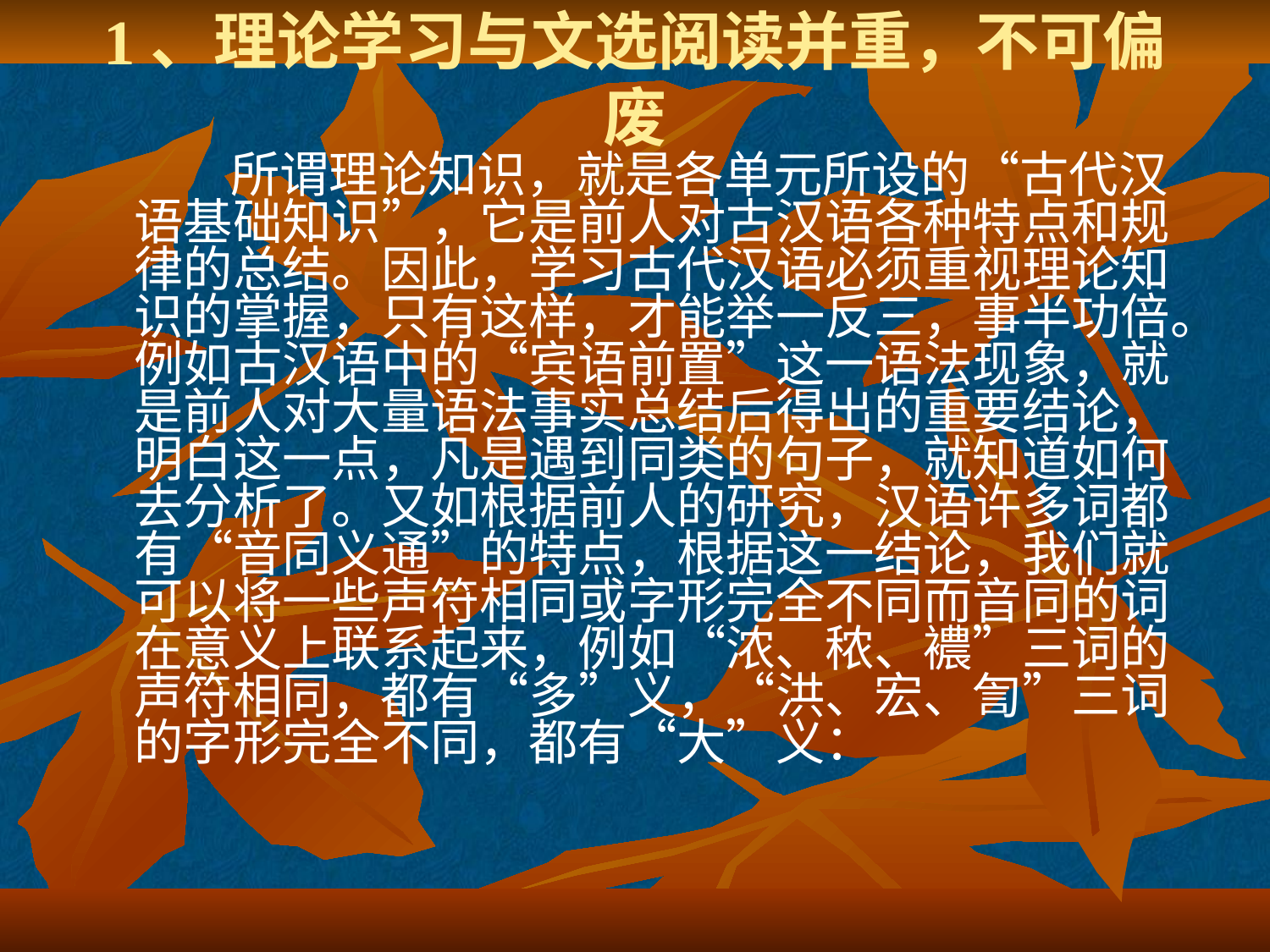

# 1、理论学习与文选阅读并重，不可偏废
            所谓理论知识，就是各单元所设的“古代汉语基础知识”，它是前人对古汉语各种特点和规律的总结。因此，学习古代汉语必须重视理论知识的掌握，只有这样，才能举一反三，事半功倍。例如古汉语中的“宾语前置”这一语法现象，就是前人对大量语法事实总结后得出的重要结论，明白这一点，凡是遇到同类的句子，就知道如何去分析了。又如根据前人的研究，汉语许多词都有“音同义通”的特点，根据这一结论，我们就可以将一些声符相同或字形完全不同而音同的词在意义上联系起来，例如“浓、秾、襛”三词的声符相同，都有“多”义，“洪、宏、訇”三词的字形完全不同，都有“大”义：